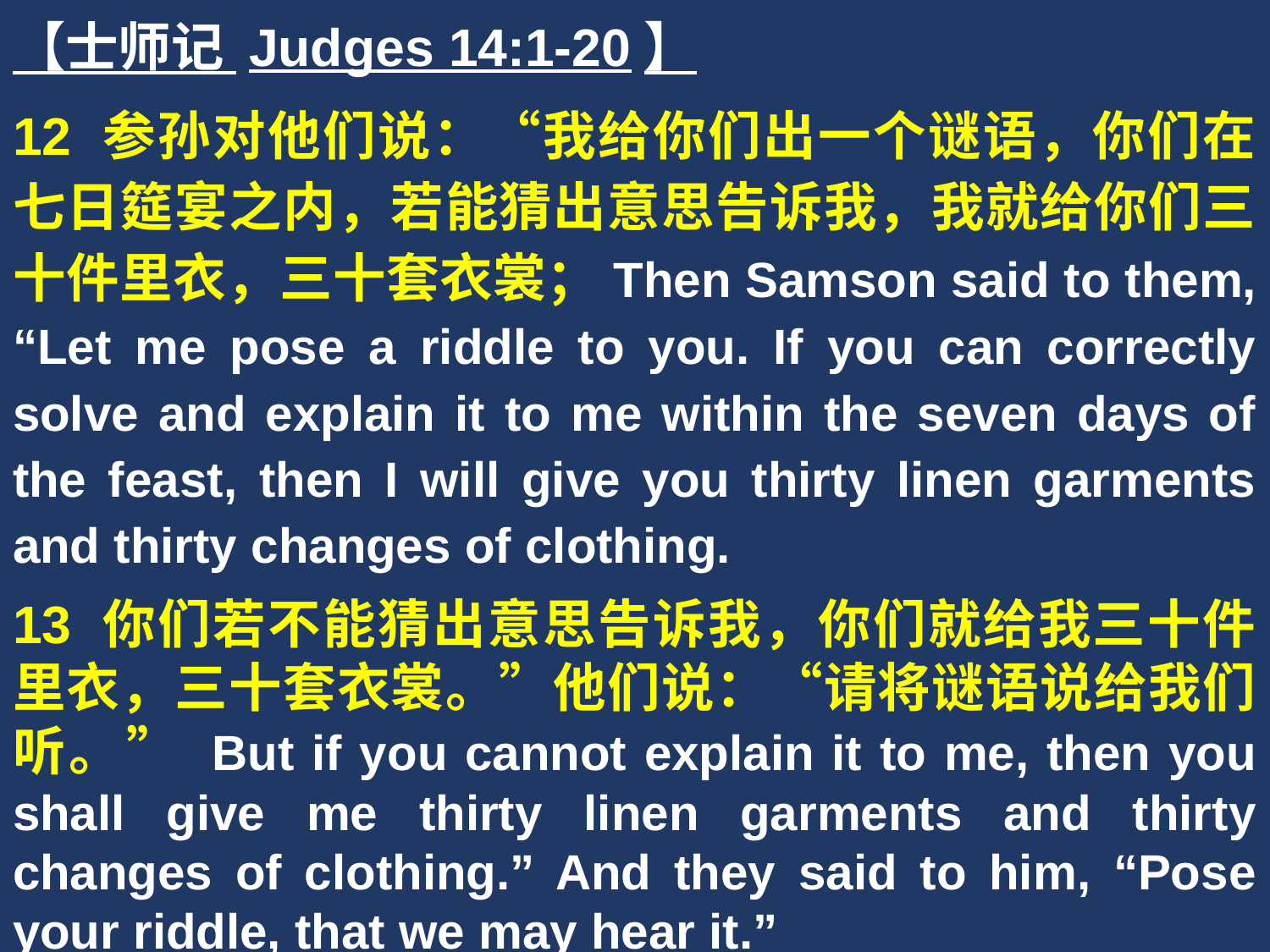

【士师记 Judges 14:1-20】
12 参孙对他们说：“我给你们出一个谜语，你们在七日筵宴之内，若能猜出意思告诉我，我就给你们三十件里衣，三十套衣裳；Then Samson said to them, “Let me pose a riddle to you. If you can correctly solve and explain it to me within the seven days of the feast, then I will give you thirty linen garments and thirty changes of clothing.
13 你们若不能猜出意思告诉我，你们就给我三十件里衣，三十套衣裳。”他们说：“请将谜语说给我们听。” But if you cannot explain it to me, then you shall give me thirty linen garments and thirty changes of clothing.” And they said to him, “Pose your riddle, that we may hear it.”